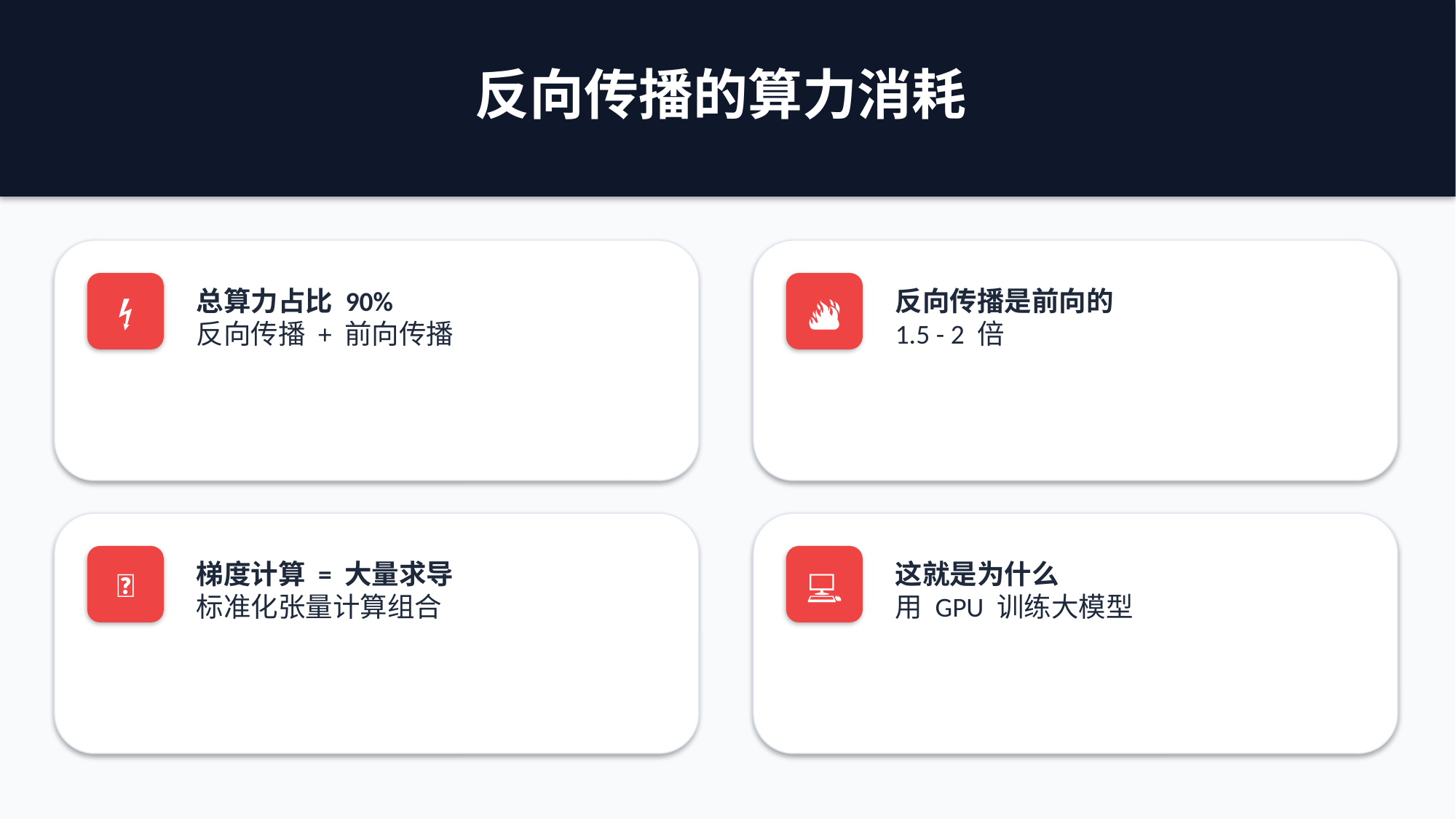

反向传播的算力消耗

⚡
🔥
总算力占比 90%
反向传播 + 前向传播
反向传播是前向的
1.5 - 2 倍

🧮
💻
梯度计算 = 大量求导
标准化张量计算组合
这就是为什么
用 GPU 训练大模型